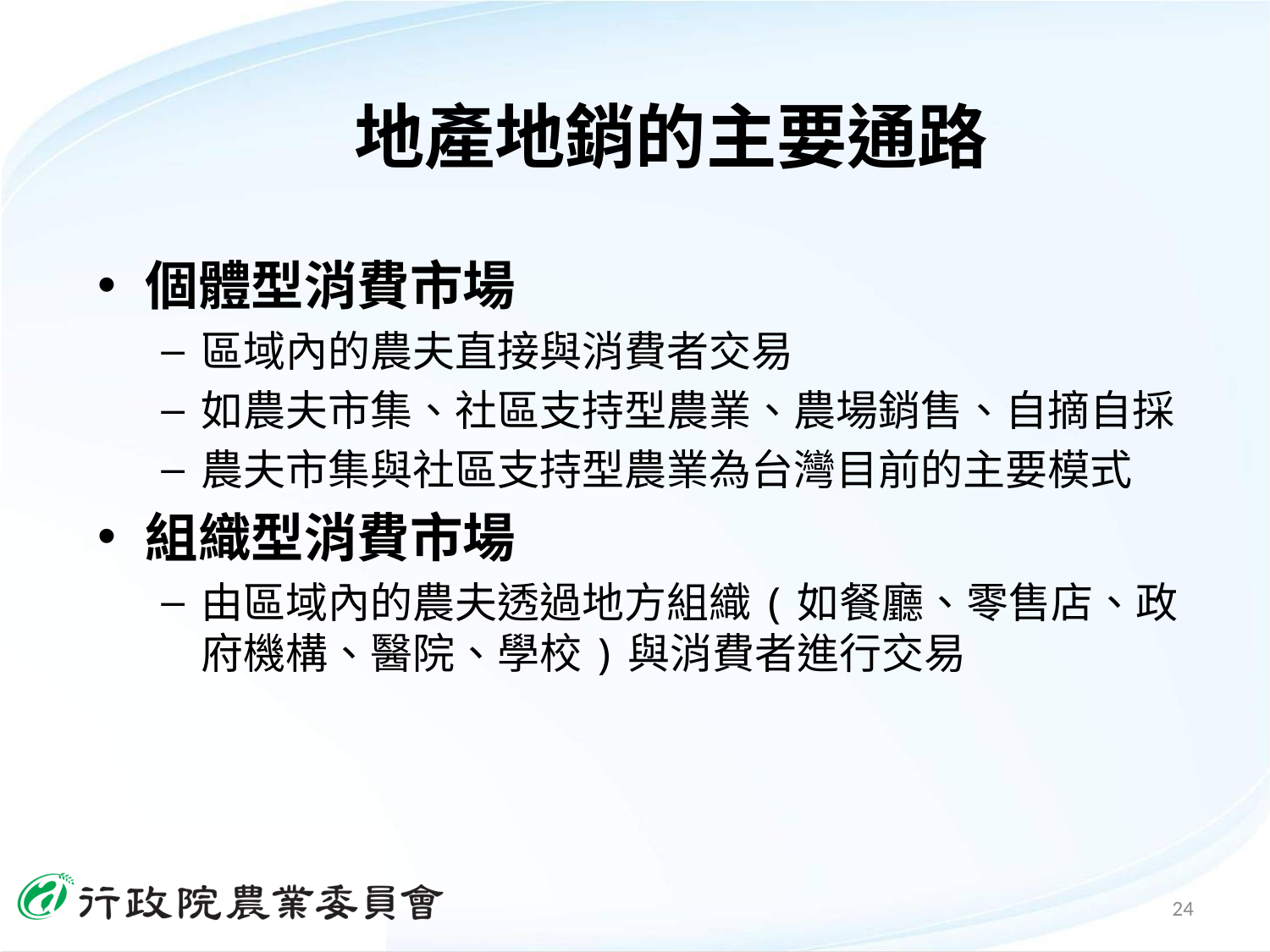

# 地產地銷的主要通路
個體型消費市場
區域內的農夫直接與消費者交易
如農夫市集、社區支持型農業、農場銷售、自摘自採
農夫市集與社區支持型農業為台灣目前的主要模式
組織型消費市場
由區域內的農夫透過地方組織(如餐廳、零售店、政府機構、醫院、學校)與消費者進行交易

24